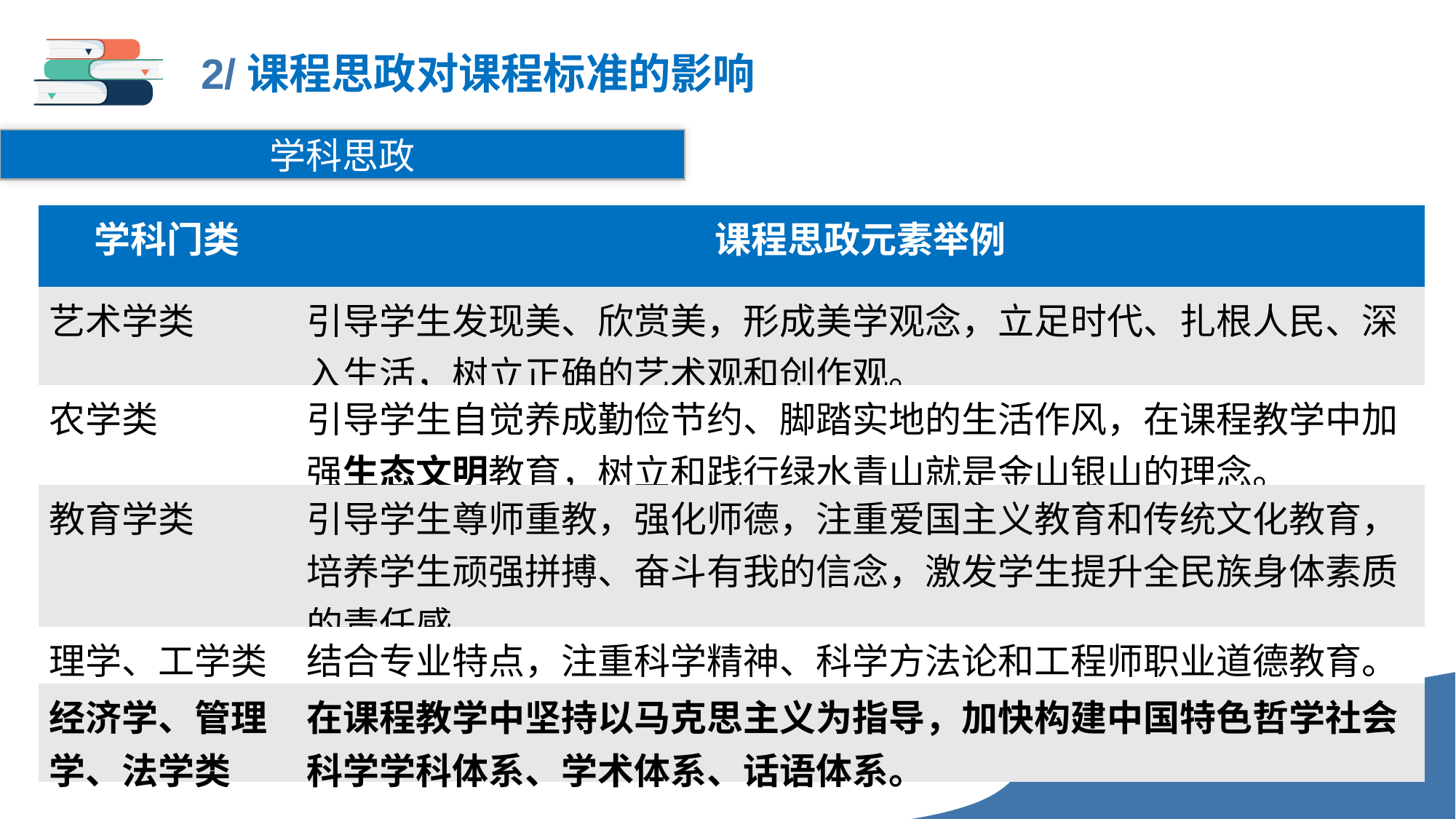

2/课程思政对课程标准的影响
学科思政
| 学科门类 | 课程思政元素举例 |
| --- | --- |
| 艺术学类 | 引导学生发现美、欣赏美，形成美学观念，立足时代、扎根人民、深入生活，树立正确的艺术观和创作观。 |
| 农学类 | 引导学生自觉养成勤俭节约、脚踏实地的生活作风，在课程教学中加强生态文明教育，树立和践行绿水青山就是金山银山的理念。 |
| 教育学类 | 引导学生尊师重教，强化师德，注重爱国主义教育和传统文化教育，培养学生顽强拼搏、奋斗有我的信念，激发学生提升全民族身体素质的责任感。 |
| 理学、工学类 | 结合专业特点，注重科学精神、科学方法论和工程师职业道德教育。 |
| 经济学、管理学、法学类 | 在课程教学中坚持以马克思主义为指导，加快构建中国特色哲学社会科学学科体系、学术体系、话语体系。 |